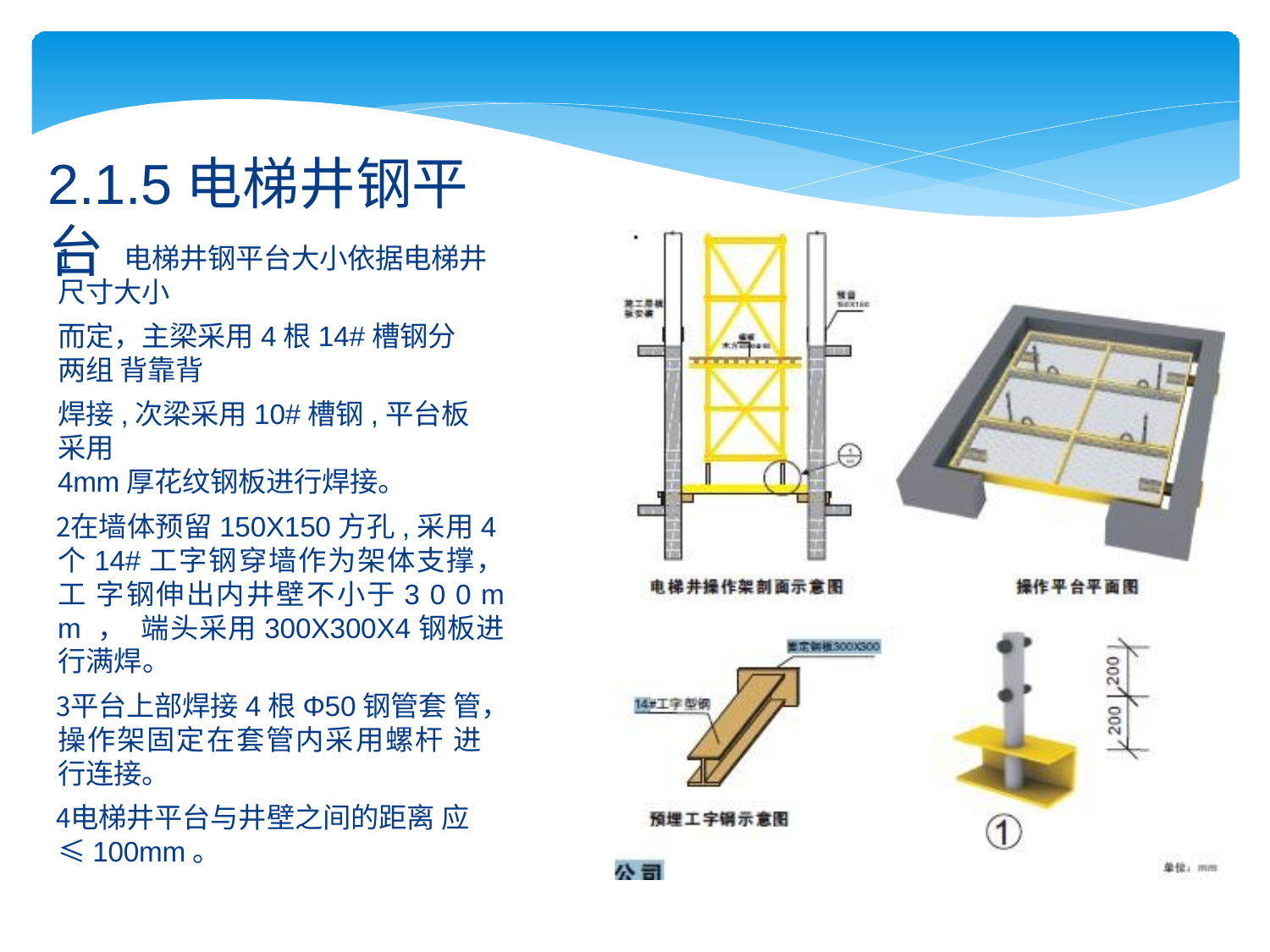

# 2.1.5电梯井钢平台

电梯井钢平台大小依据电梯井
尺寸大小
而定，主梁采用4根14#槽钢分两组 背靠背
焊接,次梁采用10#槽钢,平台板采用
4mm厚花纹钢板进行焊接。
在墙体预留150X150方孔,采用4  个14#工字钢穿墙作为架体支撑，工 字钢伸出内井壁不小于3 0 0 m m ，  端头采用300X300X4钢板进行满焊。
平台上部焊接4根Φ50钢管套 管，操作架固定在套管内采用螺杆 进行连接。
电梯井平台与井壁之间的距离 应≤100mm。